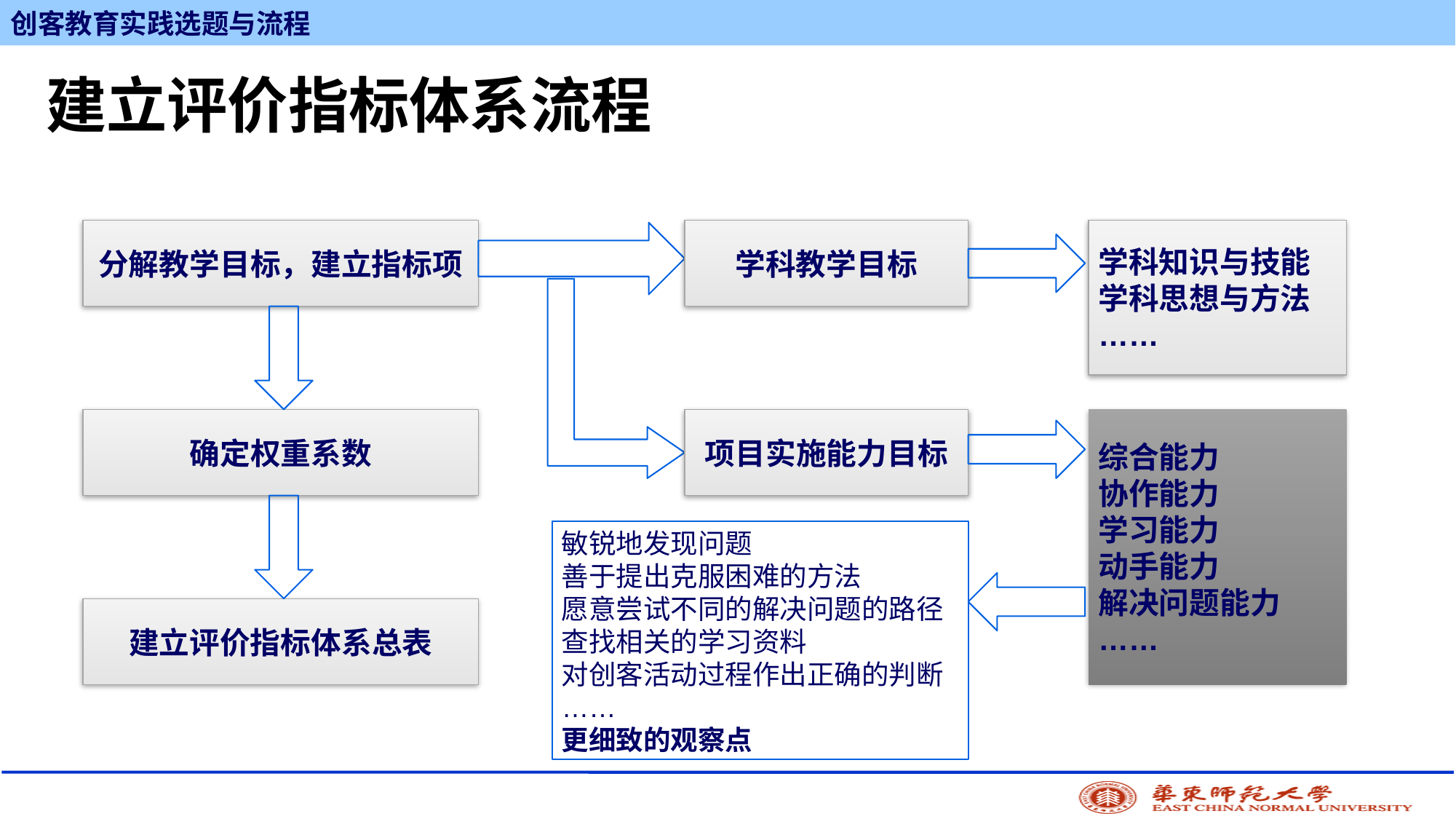

# 建立评价指标体系流程
分解教学目标，建立指标项
学科教学目标
学科知识与技能
学科思想与方法
……

确定权重系数
项目实施能力目标
综合能力
协作能力
学习能力
动手能力
解决问题能力
……

敏锐地发现问题
善于提出克服困难的方法
愿意尝试不同的解决问题的路径
查找相关的学习资料
对创客活动过程作出正确的判断
……
更细致的观察点

建立评价指标体系总表